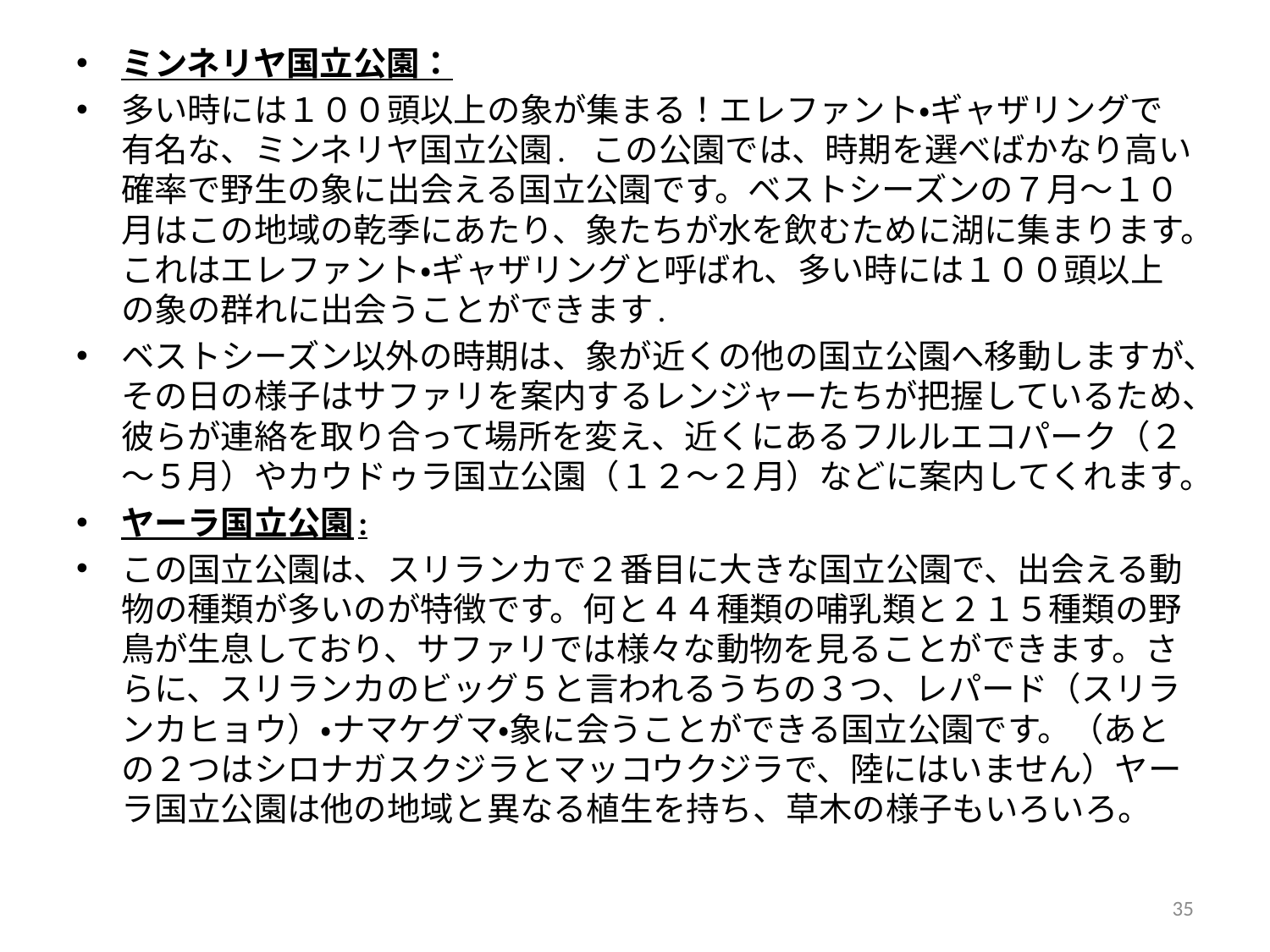

ミンネリヤ国立公園：
多い時には１００頭以上の象が集まる！エレファント・ギャザリングで有名な、ミンネリヤ国立公園.   この公園では、時期を選べばかなり高い確率で野生の象に出会える国立公園です。ベストシーズンの７月～１０月はこの地域の乾季にあたり、象たちが水を飲むために湖に集まります。これはエレファント・ギャザリングと呼ばれ、多い時には１００頭以上の象の群れに出会うことができます.
ベストシーズン以外の時期は、象が近くの他の国立公園へ移動しますが、その日の様子はサファリを案内するレンジャーたちが把握しているため、彼らが連絡を取り合って場所を変え、近くにあるフルルエコパーク（２～５月）やカウドゥラ国立公園（１２～２月）などに案内してくれます。
ヤーラ国立公園:
この国立公園は、スリランカで２番目に大きな国立公園で、出会える動物の種類が多いのが特徴です。何と４４種類の哺乳類と２１５種類の野鳥が生息しており、サファリでは様々な動物を見ることができます。さらに、スリランカのビッグ５と言われるうちの３つ、レパード（スリランカヒョウ）・ナマケグマ・象に会うことができる国立公園です。（あとの２つはシロナガスクジラとマッコウクジラで、陸にはいません）ヤーラ国立公園は他の地域と異なる植生を持ち、草木の様子もいろいろ。

35